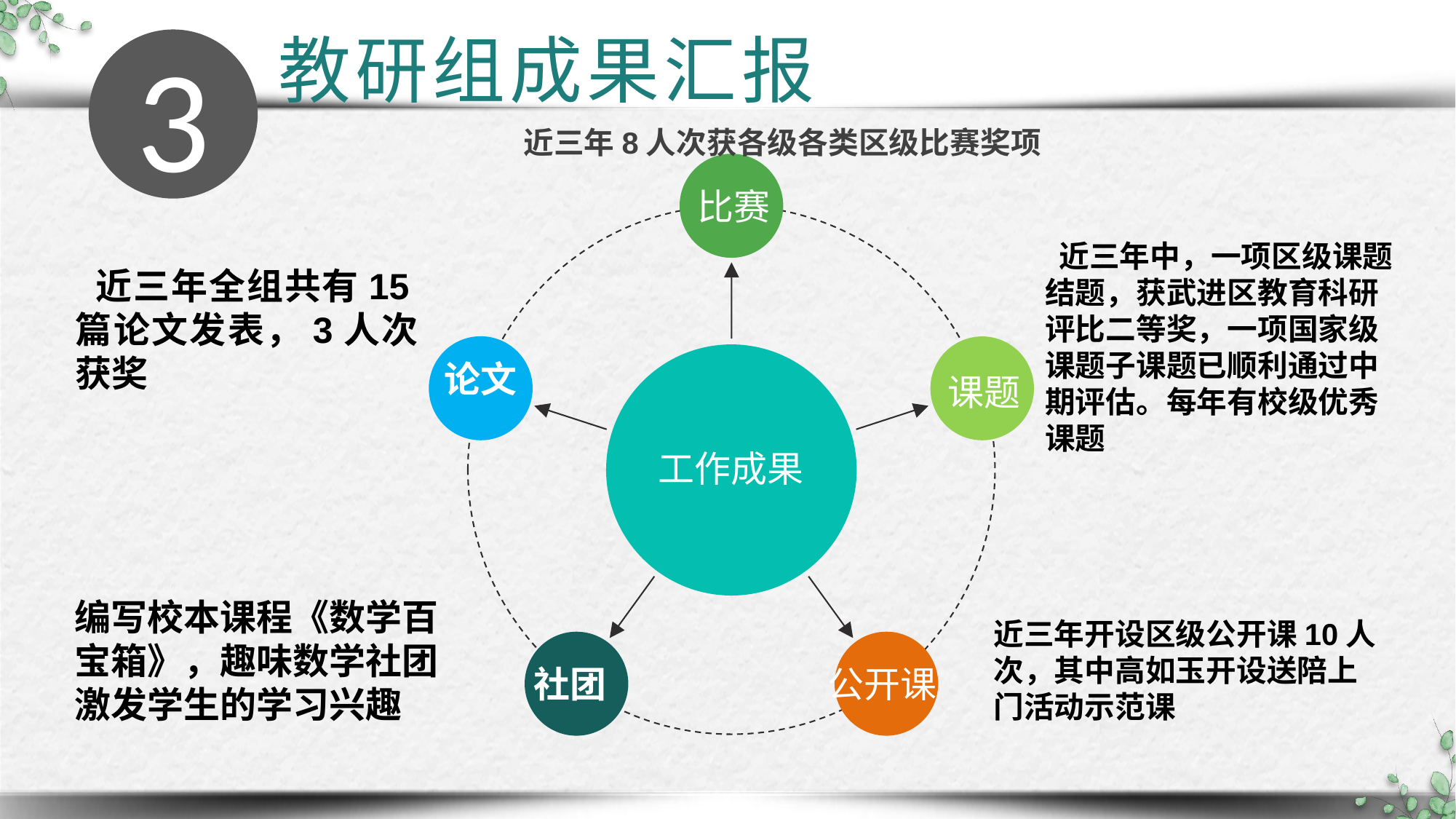

教研组成果汇报
添加幻灯片小标题
3
近三年8人次获各级各类区级比赛奖项

比赛

 近三年中，一项区级课题结题，获武进区教育科研评比二等奖，一项国家级课题子课题已顺利通过中期评估。每年有校级优秀课题
 近三年全组共有15篇论文发表，3人次获奖

论文
课题

工作成果

编写校本课程《数学百宝箱》，趣味数学社团激发学生的学习兴趣
近三年开设区级公开课10人次，其中高如玉开设送陪上门活动示范课

公开课
社团
延时符